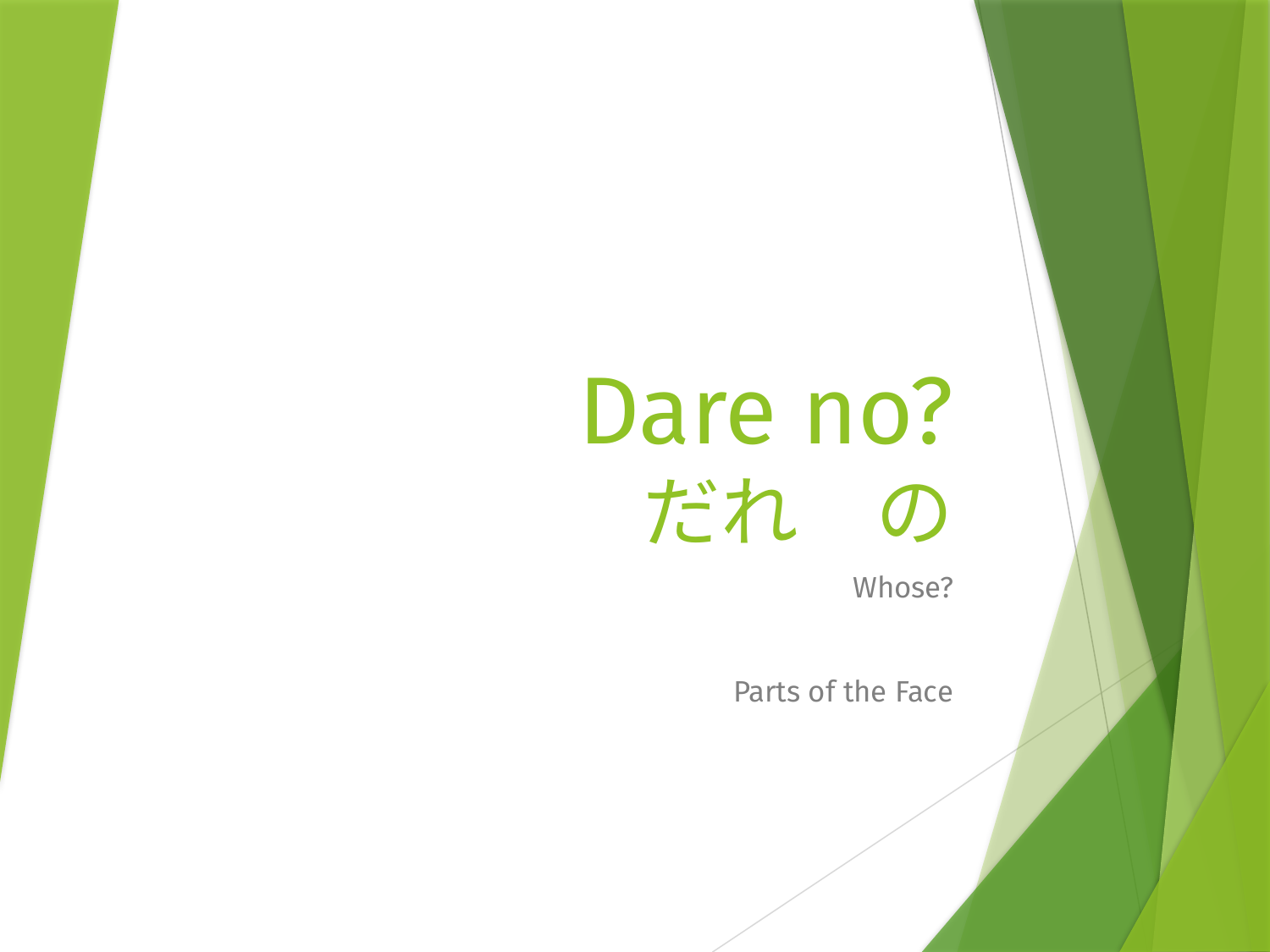

# Dare no? だれ　の
Whose?

Parts of the Face